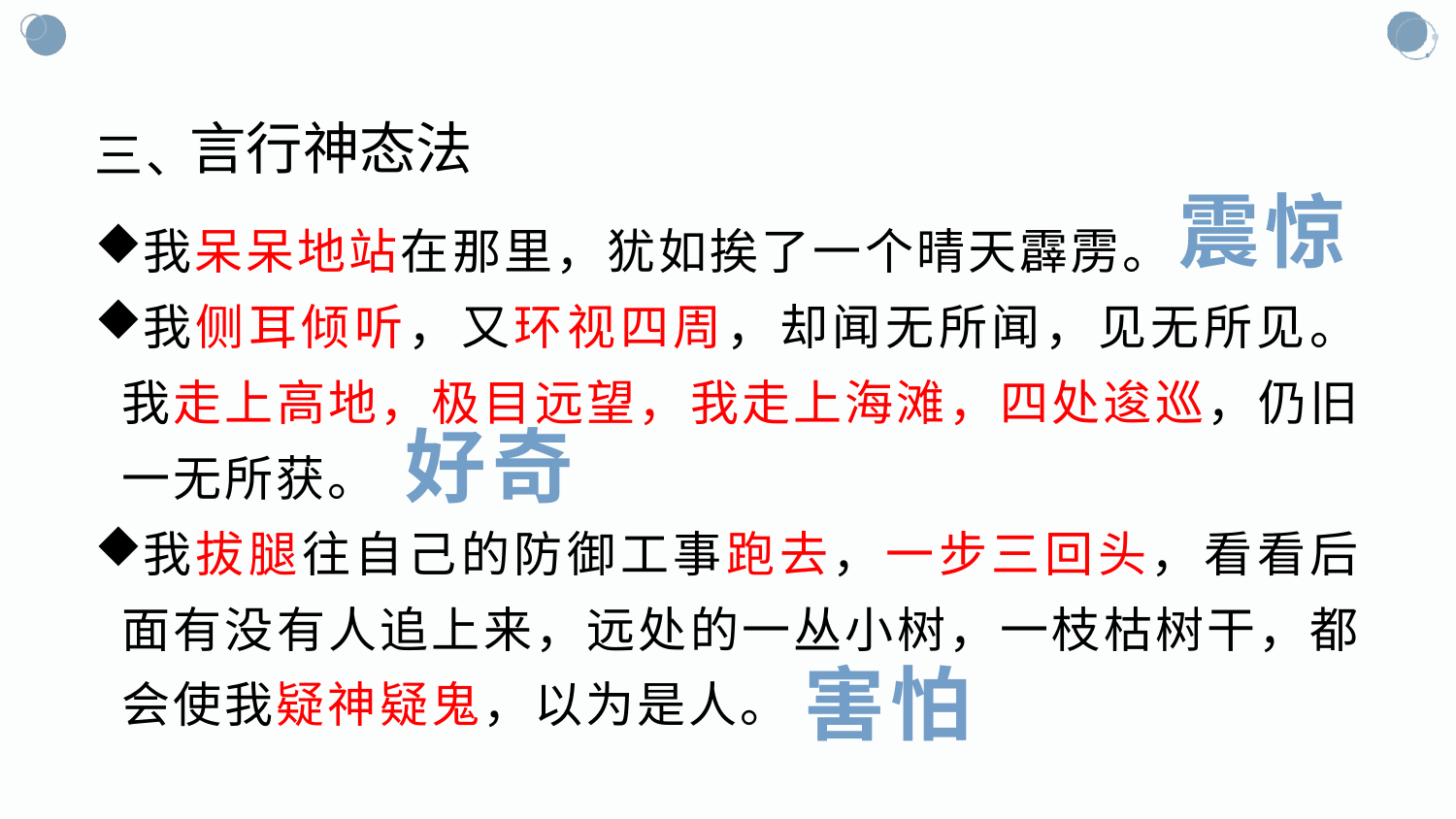

#
三、
我呆呆地站在那里，犹如挨了一个晴天霹雳。
我侧耳倾听，又环视四周，却闻无所闻，见无所见。我走上高地，极目远望，我走上海滩，四处逡巡，仍旧一无所获。
我拔腿往自己的防御工事跑去，一步三回头，看看后面有没有人追上来，远处的一丛小树，一枝枯树干，都会使我疑神疑鬼，以为是人。

言行神态法
震惊
好奇
害怕